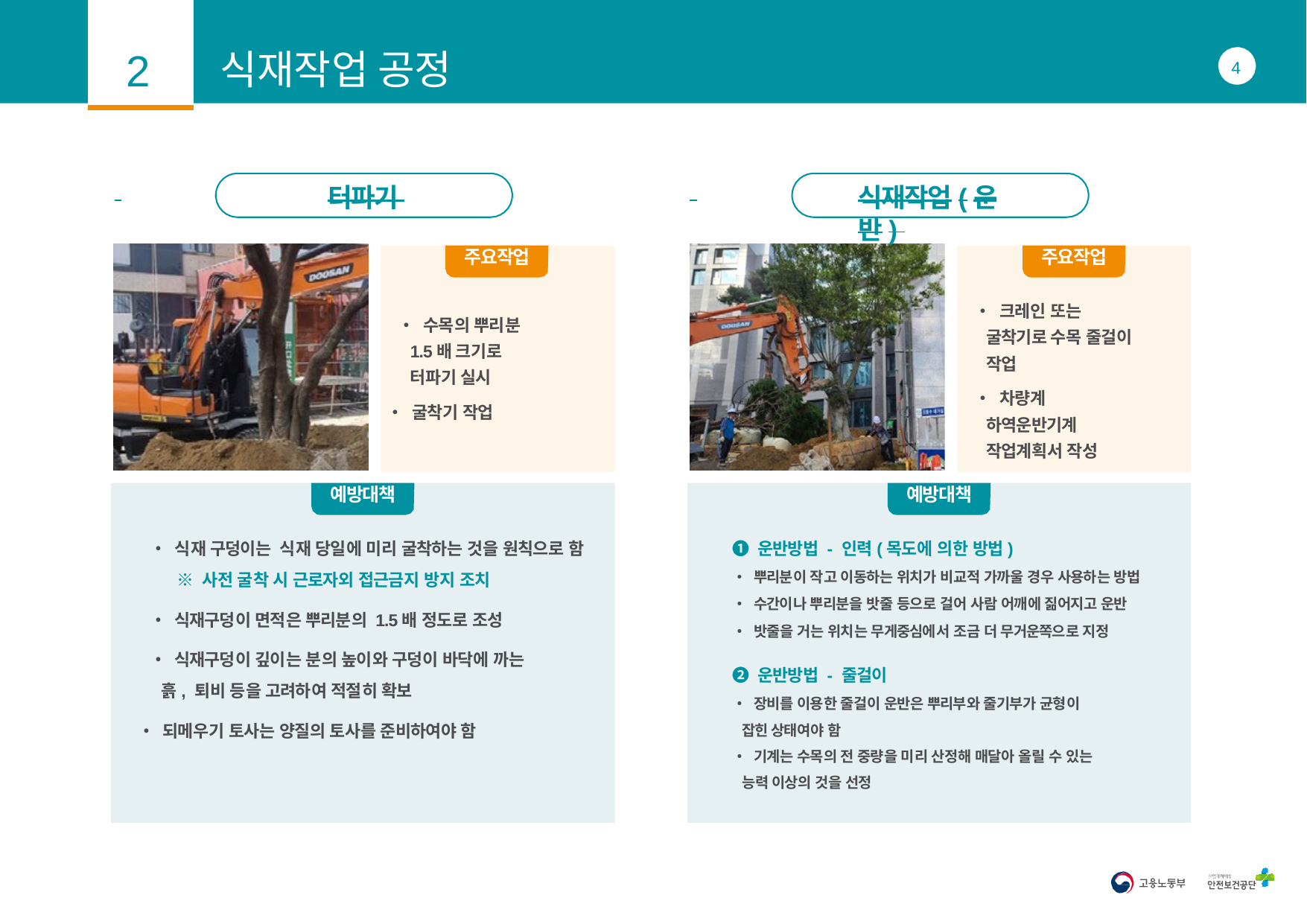

2
# 식재작업 공정
4

터파기

식재작업(운반)

주요작업

• 수목의 뿌리분 1.5배 크기로 터파기 실시
• 굴착기 작업

주요작업

• 크레인 또는 굴착기로 수목 줄걸이 작업
• 차량계 하역운반기계 작업계획서 작성

예방대책

• 식재 구덩이는  식재 당일에 미리 굴착하는 것을 원칙으로 함
※ 사전 굴착 시 근로자외 접근금지 방지 조치

• 식재구덩이 면적은 뿌리분의 1.5배 정도로 조성
• 식재구덩이 깊이는 분의 높이와 구덩이 바닥에 까는 흙, 퇴비 등을 고려하여 적절히 확보

• 되메우기 토사는 양질의 토사를 준비하여야 함

예방대책

❶ 운반방법 - 인력(목도에 의한 방법)
• 뿌리분이 작고 이동하는 위치가 비교적 가까울 경우 사용하는 방법
• 수간이나 뿌리분을 밧줄 등으로 걸어 사람 어깨에 짊어지고 운반
• 밧줄을 거는 위치는 무게중심에서 조금 더 무거운쪽으로 지정

❷ 운반방법 - 줄걸이
• 장비를 이용한 줄걸이 운반은 뿌리부와 줄기부가 균형이 잡힌 상태여야 함
• 기계는 수목의 전 중량을 미리 산정해 매달아 올릴 수 있는 능력 이상의 것을 선정